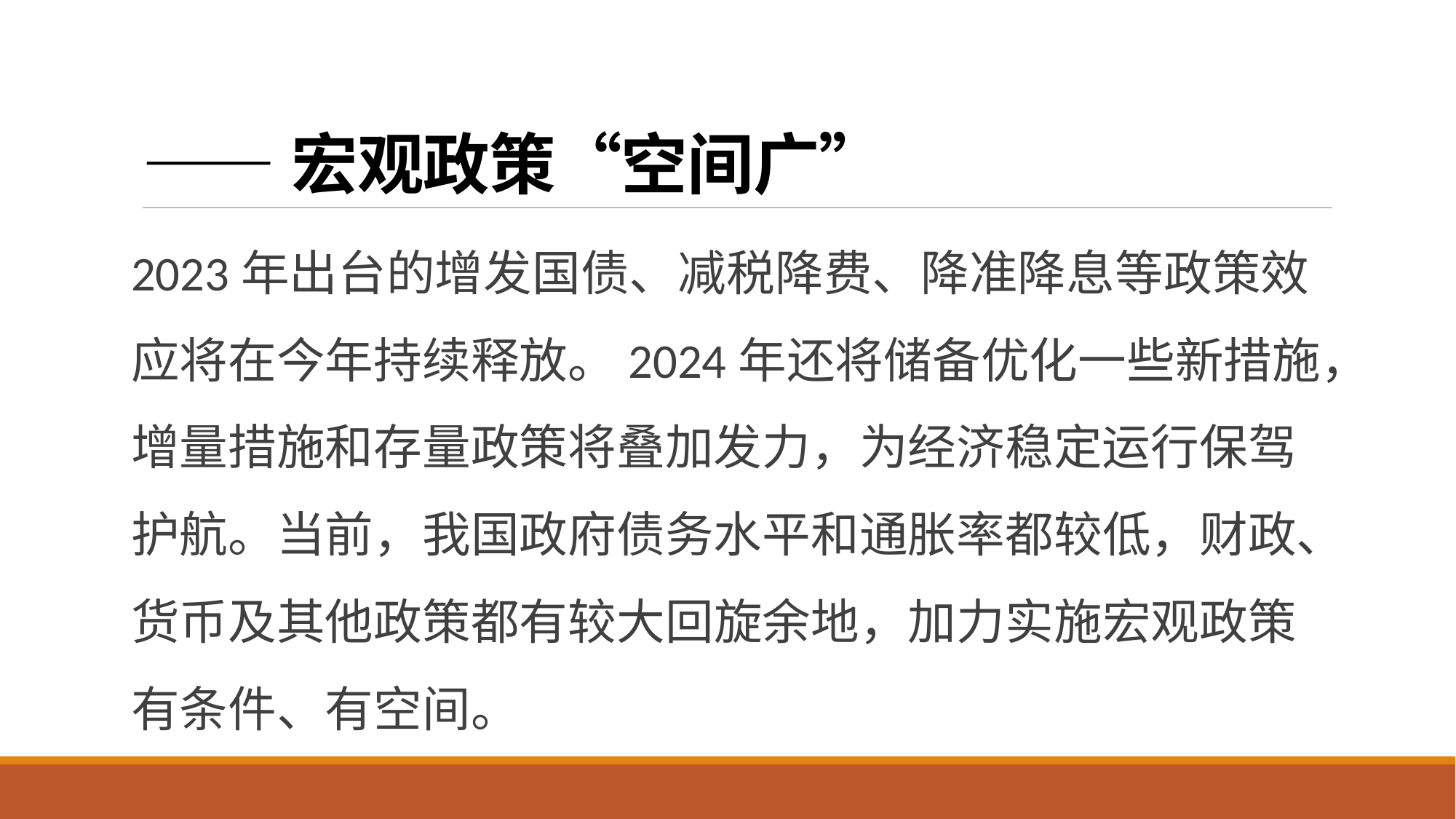

# ——宏观政策“空间广”
2023年出台的增发国债、减税降费、降准降息等政策效应将在今年持续释放。2024年还将储备优化一些新措施，增量措施和存量政策将叠加发力，为经济稳定运行保驾护航。当前，我国政府债务水平和通胀率都较低，财政、货币及其他政策都有较大回旋余地，加力实施宏观政策有条件、有空间。